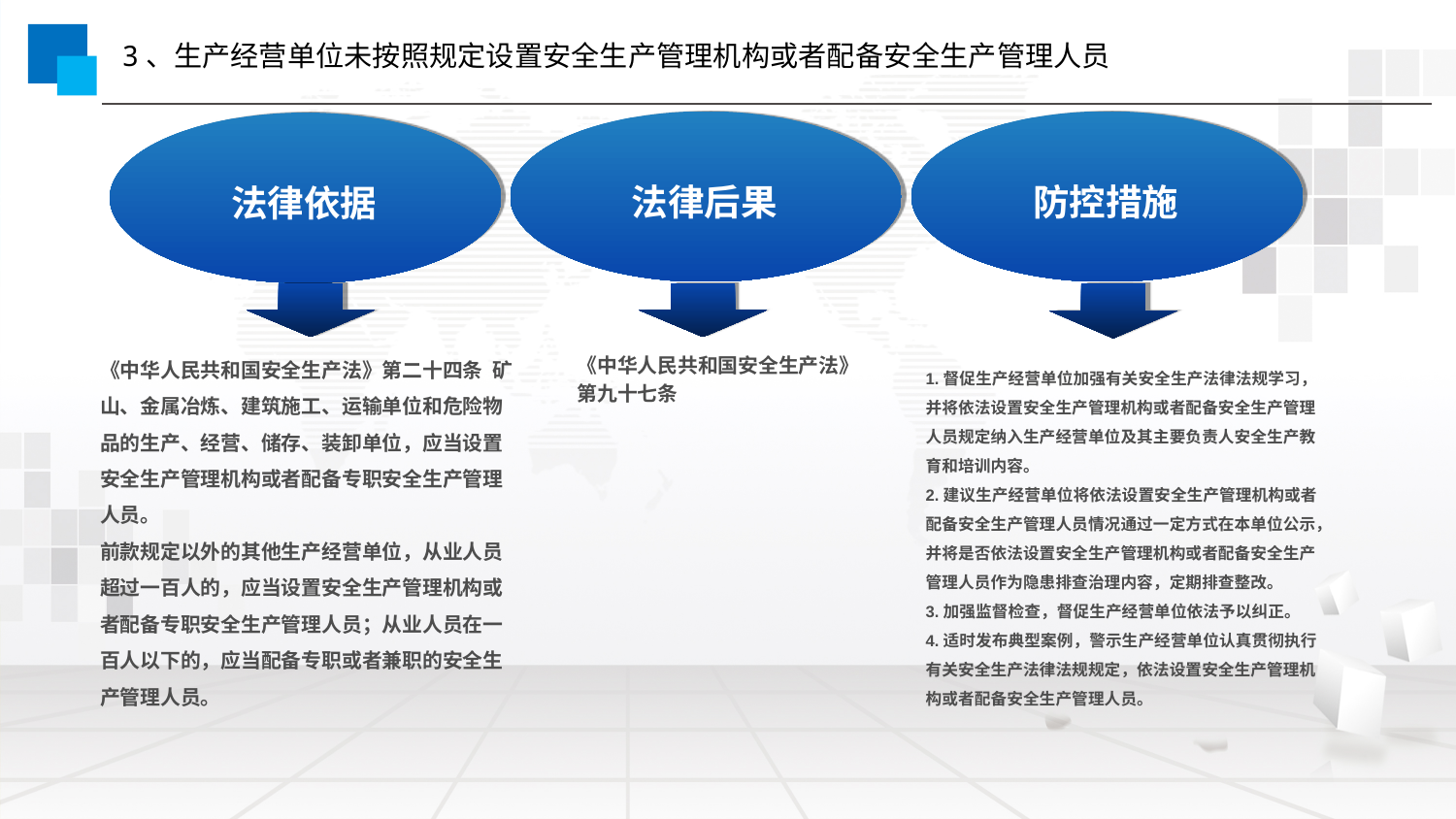

3、生产经营单位未按照规定设置安全生产管理机构或者配备安全生产管理人员
     法律后果
     防控措施
     法律依据

《中华人民共和国安全生产法》第二十四条  矿山、金属冶炼、建筑施工、运输单位和危险物品的生产、经营、储存、装卸单位，应当设置安全生产管理机构或者配备专职安全生产管理人员。
前款规定以外的其他生产经营单位，从业人员超过一百人的，应当设置安全生产管理机构或者配备专职安全生产管理人员；从业人员在一百人以下的，应当配备专职或者兼职的安全生产管理人员。
《中华人民共和国安全生产法》第九十七条
1.督促生产经营单位加强有关安全生产法律法规学习，并将依法设置安全生产管理机构或者配备安全生产管理人员规定纳入生产经营单位及其主要负责人安全生产教育和培训内容。
2.建议生产经营单位将依法设置安全生产管理机构或者配备安全生产管理人员情况通过一定方式在本单位公示，并将是否依法设置安全生产管理机构或者配备安全生产管理人员作为隐患排查治理内容，定期排查整改。
3.加强监督检查，督促生产经营单位依法予以纠正。
4.适时发布典型案例，警示生产经营单位认真贯彻执行有关安全生产法律法规规定，依法设置安全生产管理机构或者配备安全生产管理人员。